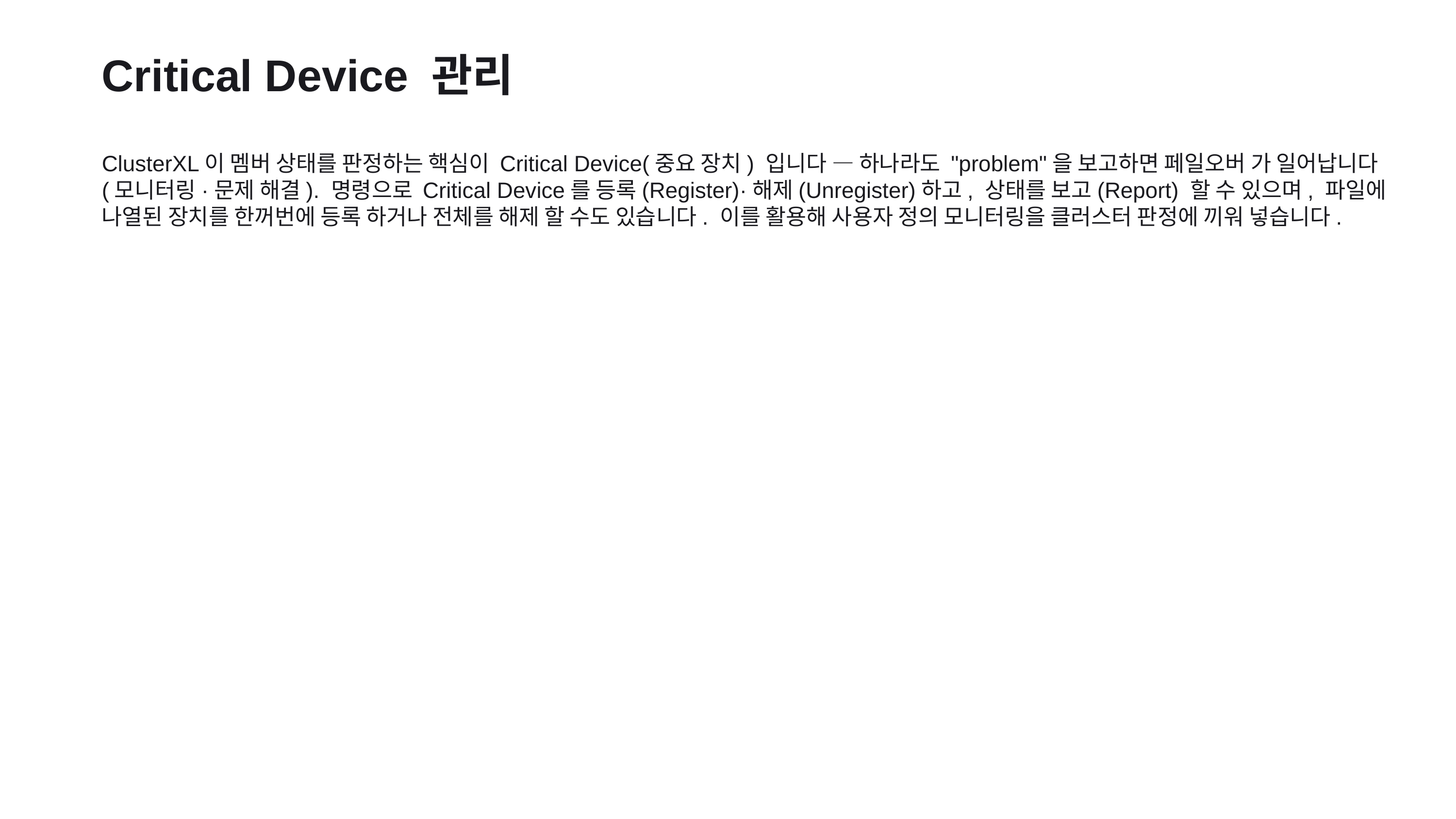

Critical Device 관리
ClusterXL이 멤버 상태를 판정하는 핵심이 Critical Device(중요 장치) 입니다 — 하나라도 "problem"을 보고하면 페일오버 가 일어납니다(모니터링·문제 해결). 명령으로 Critical Device를 등록(Register)·해제(Unregister)하고, 상태를 보고(Report) 할 수 있으며, 파일에 나열된 장치를 한꺼번에 등록 하거나 전체를 해제 할 수도 있습니다. 이를 활용해 사용자 정의 모니터링을 클러스터 판정에 끼워 넣습니다.